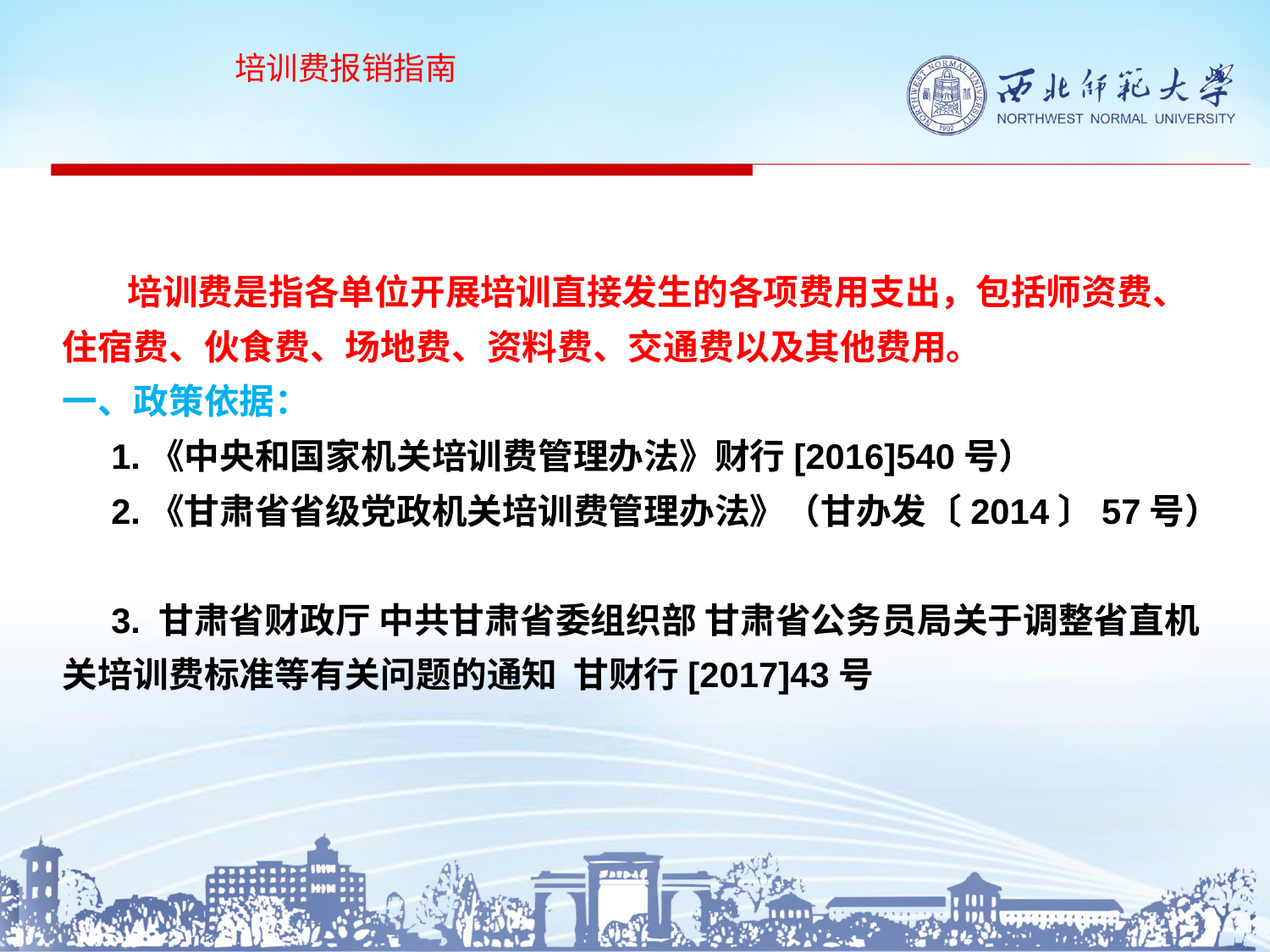

培训费报销指南
# 培训费是指各单位开展培训直接发生的各项费用支出，包括师资费、住宿费、伙食费、场地费、资料费、交通费以及其他费用。 一、政策依据： 1.《中央和国家机关培训费管理办法》财行[2016]540号） 2.《甘肃省省级党政机关培训费管理办法》（甘办发〔2014〕57号） 3. 甘肃省财政厅 中共甘肃省委组织部 甘肃省公务员局关于调整省直机关培训费标准等有关问题的通知  甘财行[2017]43号